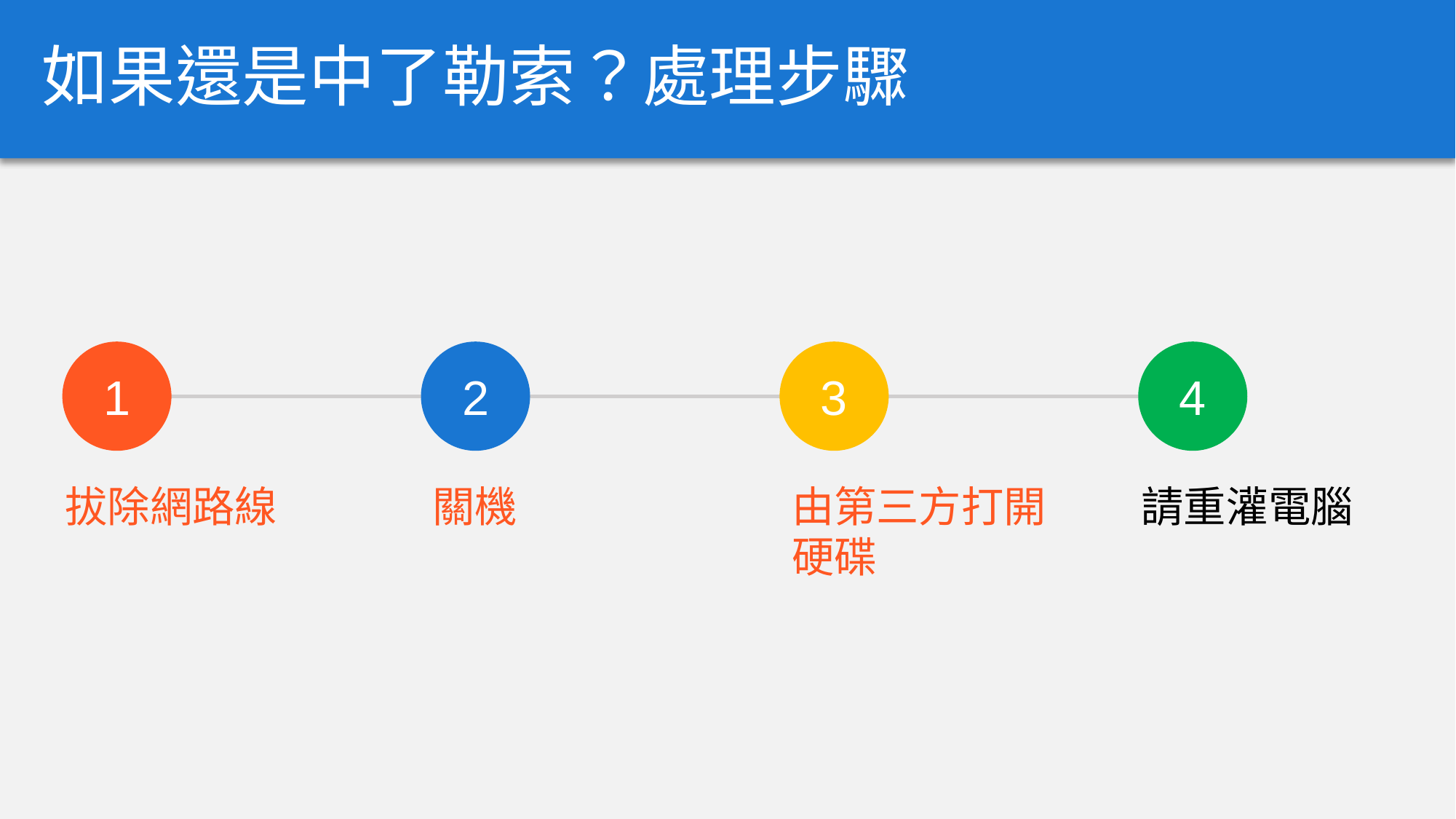

# 如果還是中了勒索？處理步驟
1
2
3
4
拔除網路線
關機
由第三方打開
硬碟
請重灌電腦